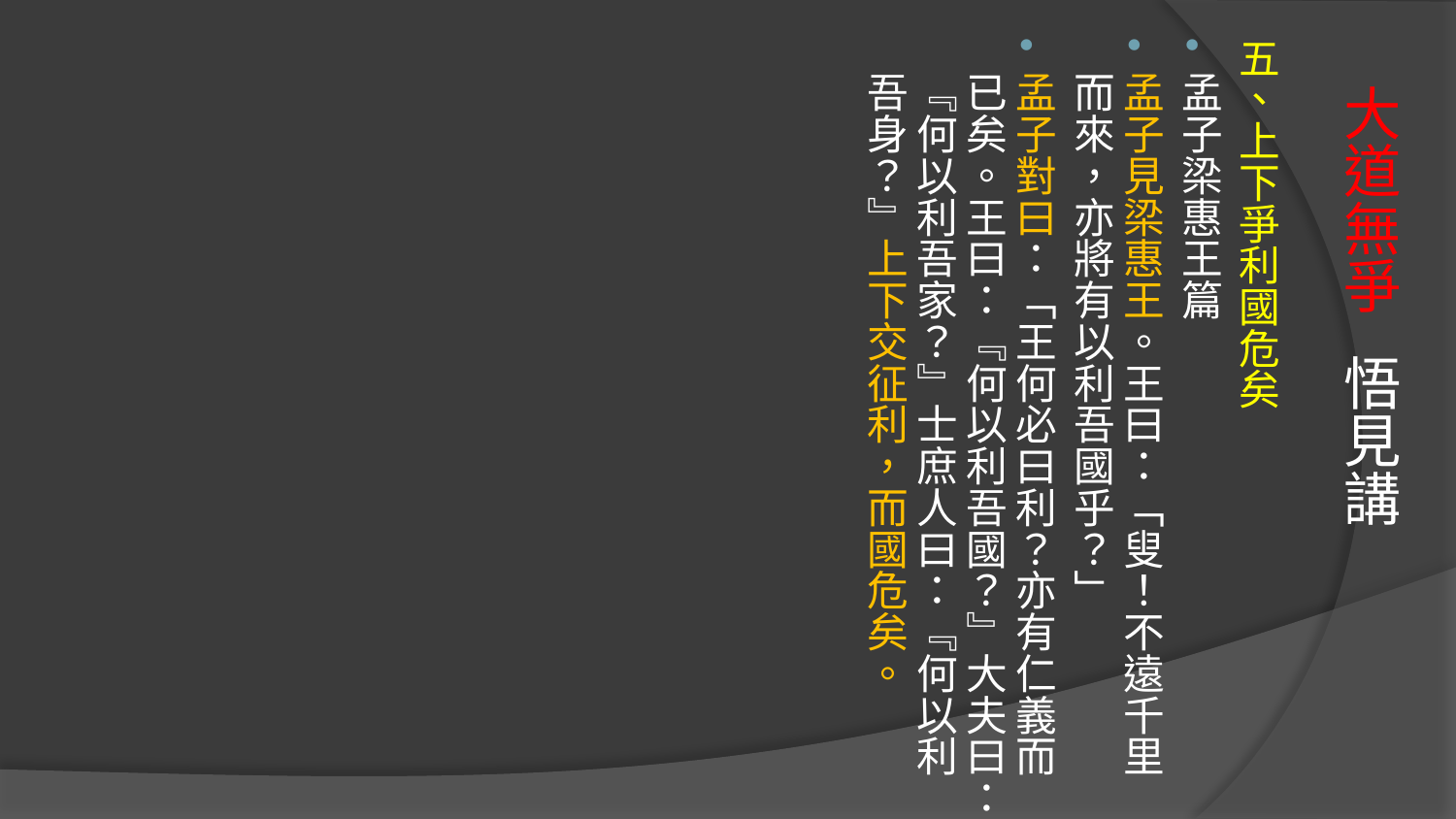

五、上下爭利國危矣
孟子梁惠王篇
孟子見梁惠王。王曰：「叟！不遠千里而來，亦將有以利吾國乎？」
孟子對曰：「王何必曰利？亦有仁義而已矣。王曰：『何以利吾國？』大夫曰：『何以利吾家？』士庶人曰：『何以利吾身？』上下交征利，而國危矣。

# 大道無爭   悟見講